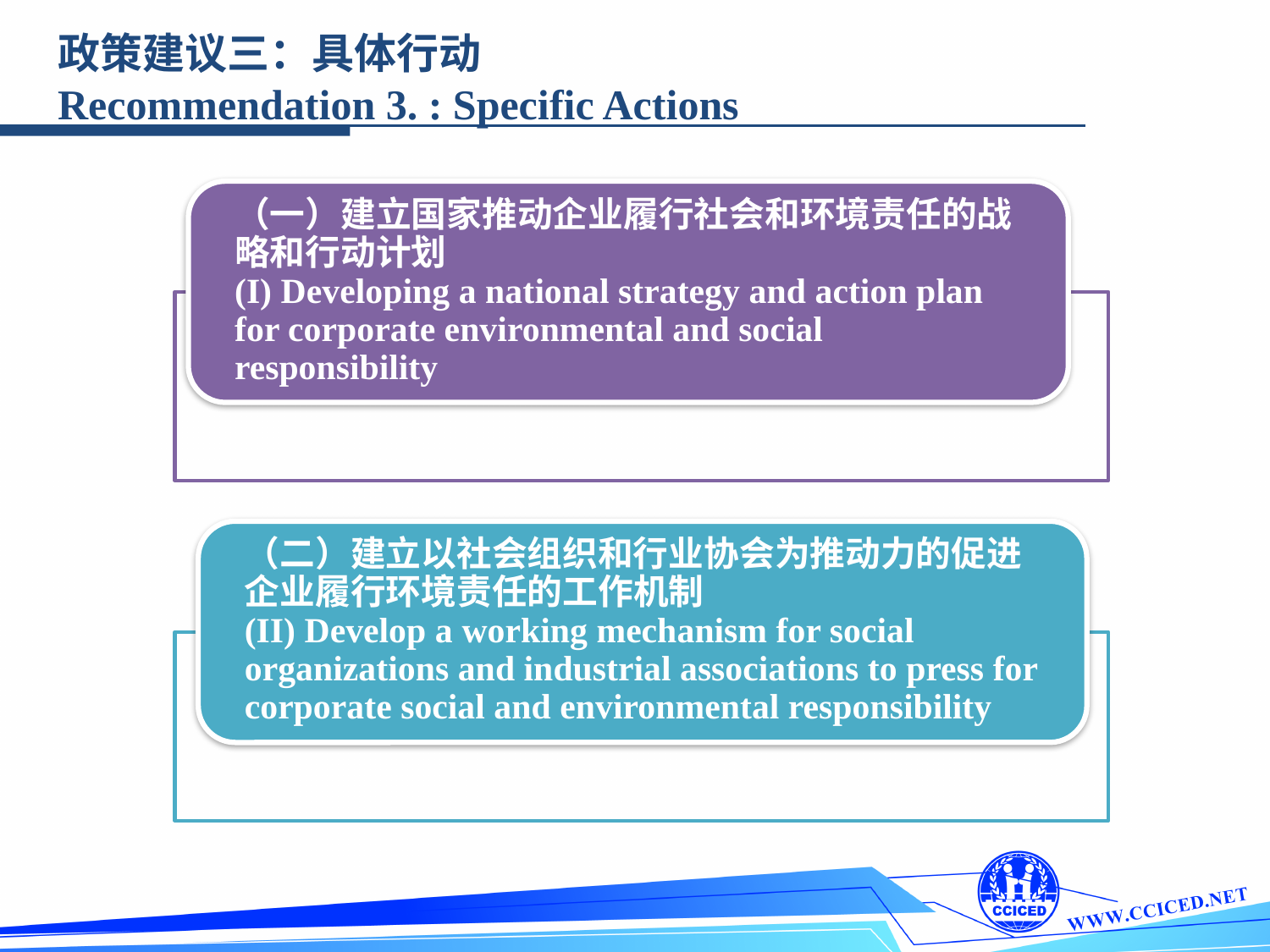

政策建议三：具体行动
Recommendation 3. : Specific Actions
（一）建立国家推动企业履行社会和环境责任的战略和行动计划
(I) Developing a national strategy and action plan for corporate environmental and social responsibility
（二）建立以社会组织和行业协会为推动力的促进企业履行环境责任的工作机制
(II) Develop a working mechanism for social organizations and industrial associations to press for corporate social and environmental responsibility